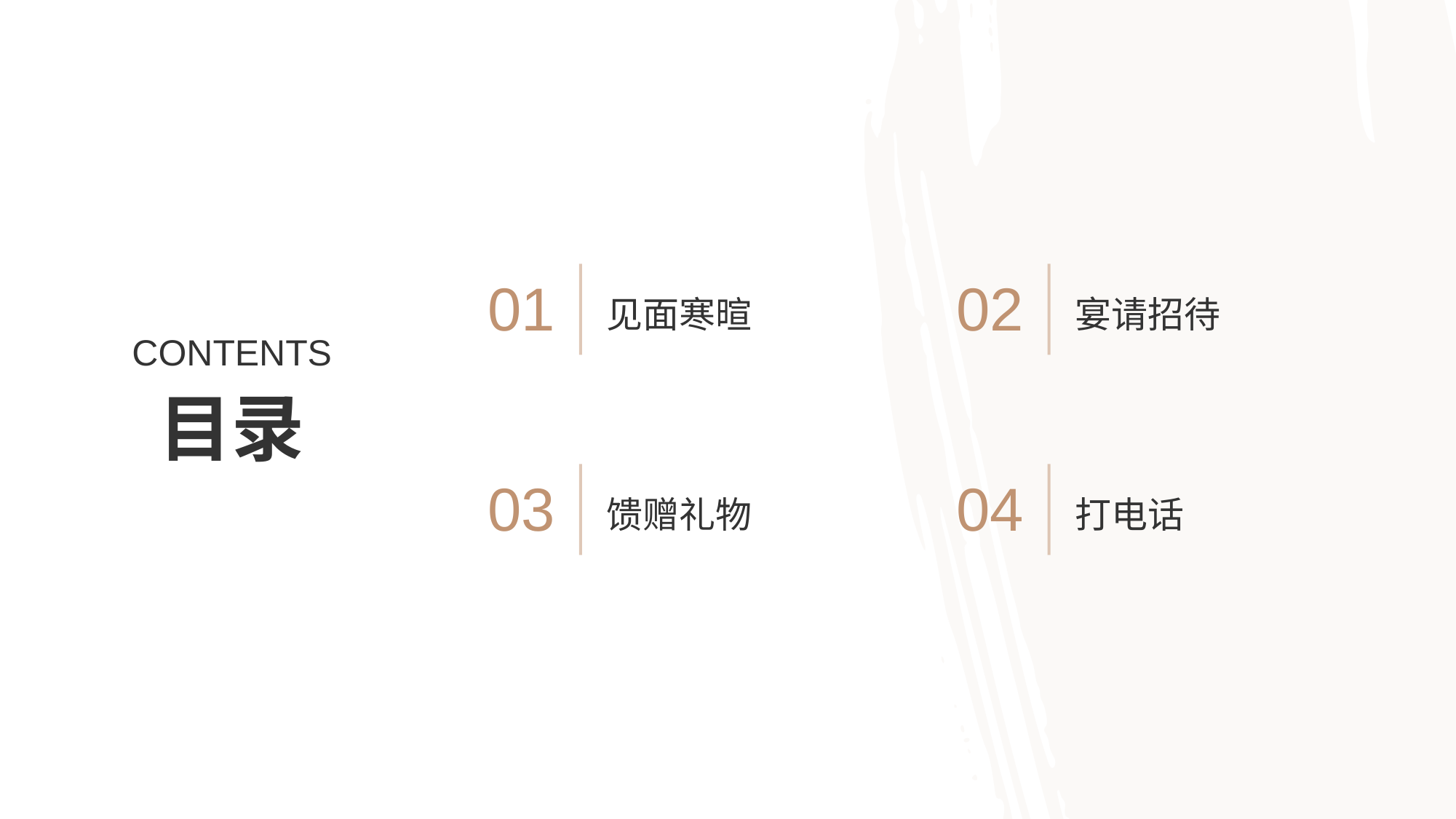

见面寒暄
宴请招待

01
02
CONTENTS
目录
馈赠礼物
打电话

03
04